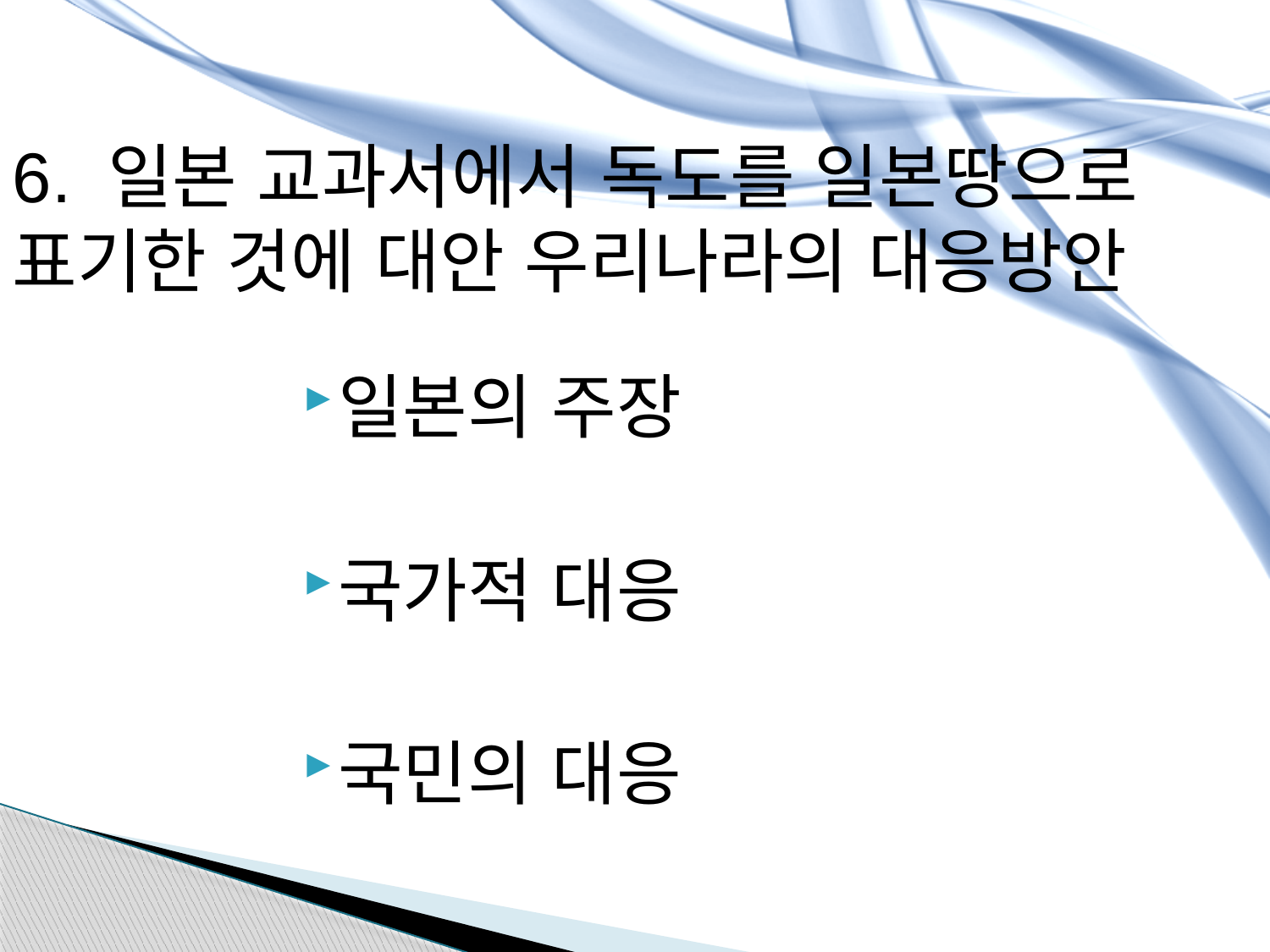

6. 일본 교과서에서 독도를 일본땅으로
표기한 것에 대안 우리나라의 대응방안

일본의 주장

국가적 대응

국민의 대응